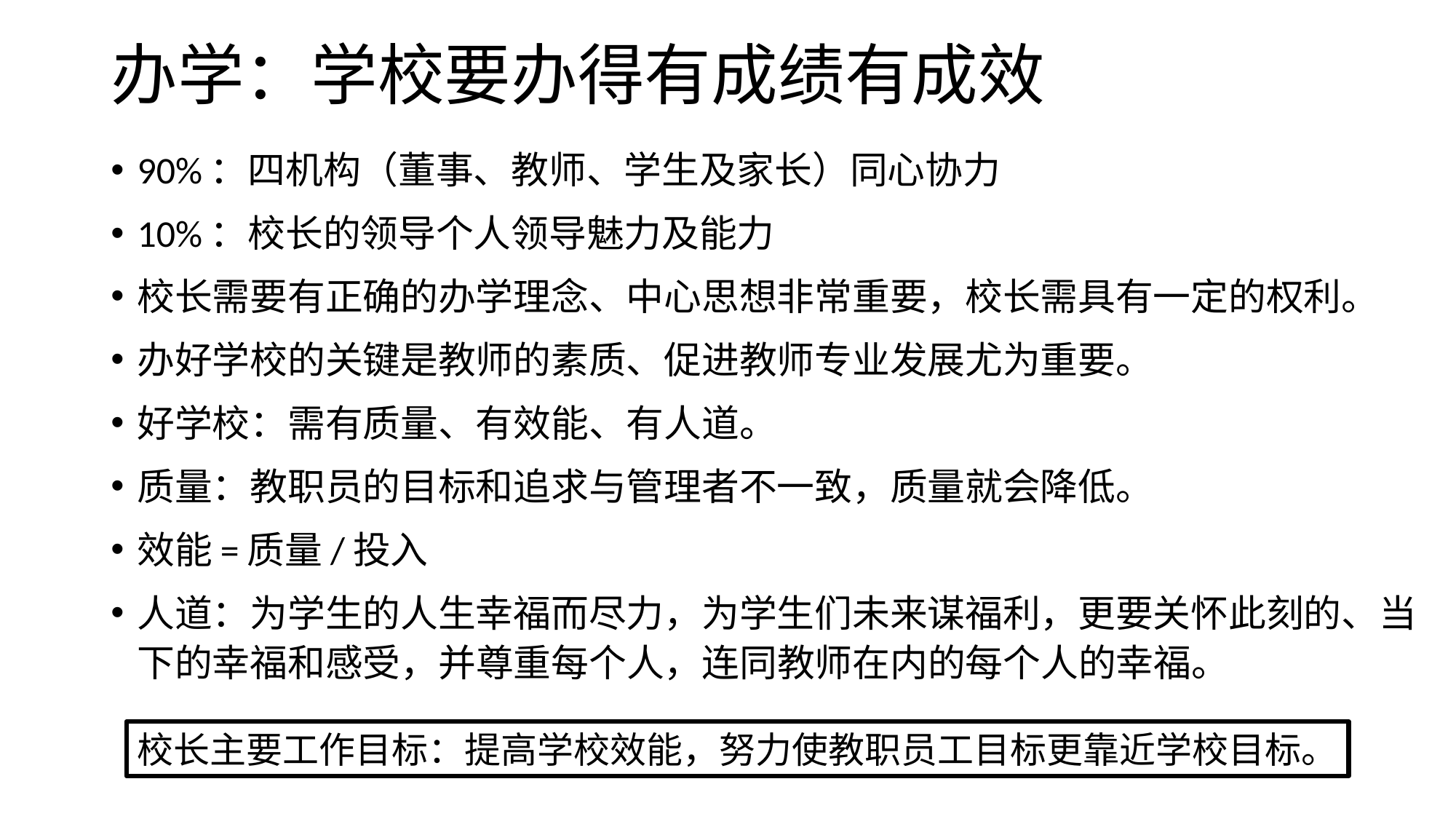

# 办学：学校要办得有成绩有成效
90%：四机构（董事、教师、学生及家长）同心协力
10%：校长的领导个人领导魅力及能力
校长需要有正确的办学理念、中心思想非常重要，校长需具有一定的权利。
办好学校的关键是教师的素质、促进教师专业发展尤为重要。
好学校：需有质量、有效能、有人道。
质量：教职员的目标和追求与管理者不一致，质量就会降低。
效能=质量/投入
人道：为学生的人生幸福而尽力，为学生们未来谋福利，更要关怀此刻的、当下的幸福和感受，并尊重每个人，连同教师在内的每个人的幸福。
校长主要工作目标：提高学校效能，努力使教职员工目标更靠近学校目标。